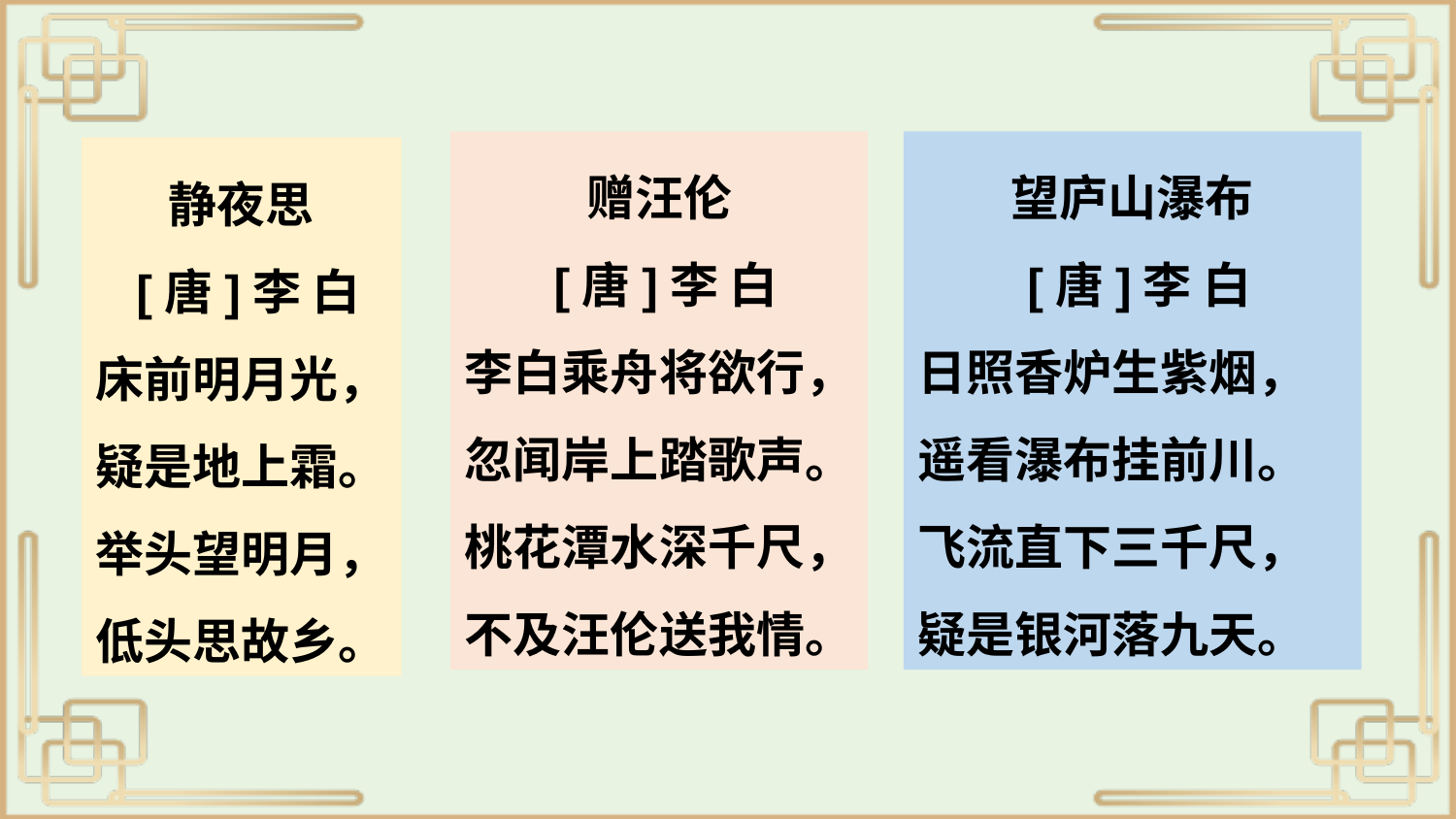

赠汪伦
 [唐]李 白
李白乘舟将欲行，
忽闻岸上踏歌声。
桃花潭水深千尺，
不及汪伦送我情。
望庐山瀑布
 [唐]李 白
日照香炉生紫烟，
遥看瀑布挂前川。
飞流直下三千尺，
疑是银河落九天。
静夜思
 [唐]李 白
床前明月光，
疑是地上霜。
举头望明月，
低头思故乡。